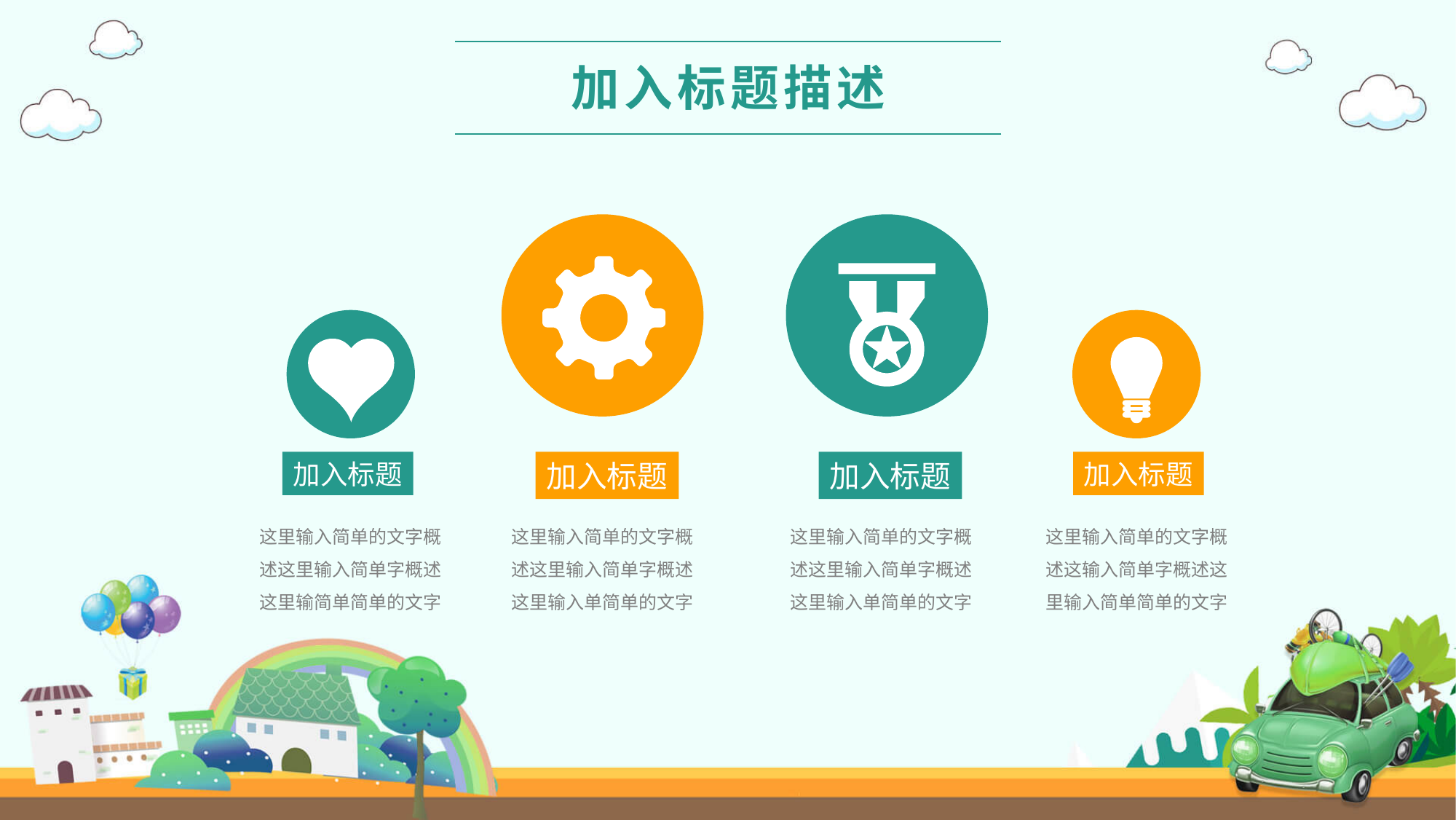

加入标题描述

加入标题
加入标题
加入标题
加入标题
这里输入简单的文字概述这里输入简单字概述这里输简单简单的文字
这里输入简单的文字概述这里输入简单字概述这里输入单简单的文字
这里输入简单的文字概述这里输入简单字概述这里输入单简单的文字
这里输入简单的文字概述这输入简单字概述这里输入简单简单的文字